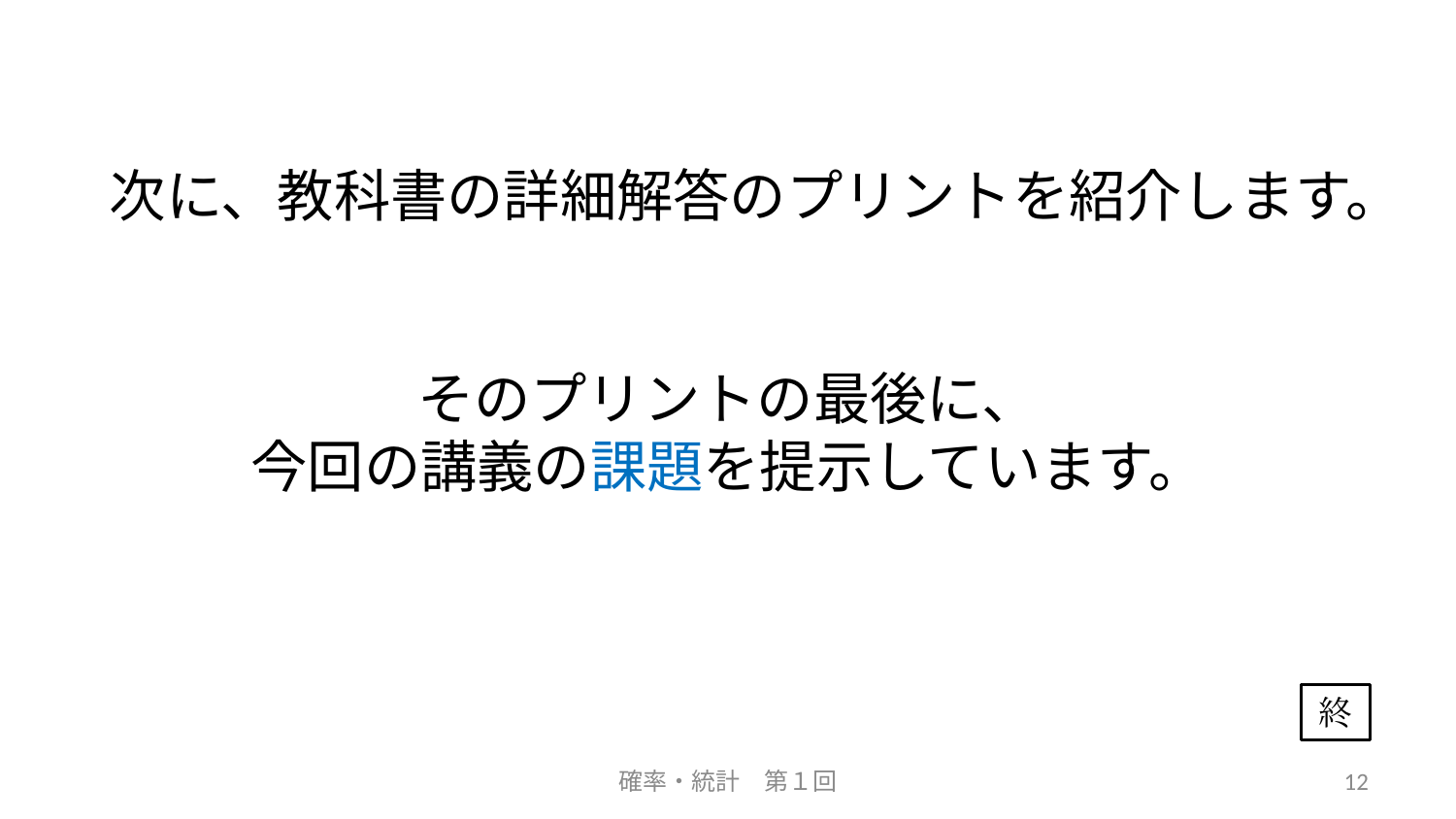

# 次に、教科書の詳細解答のプリントを紹介します。 そのプリントの最後に、 今回の講義の課題を提示しています。
終
確率・統計　第１回
12